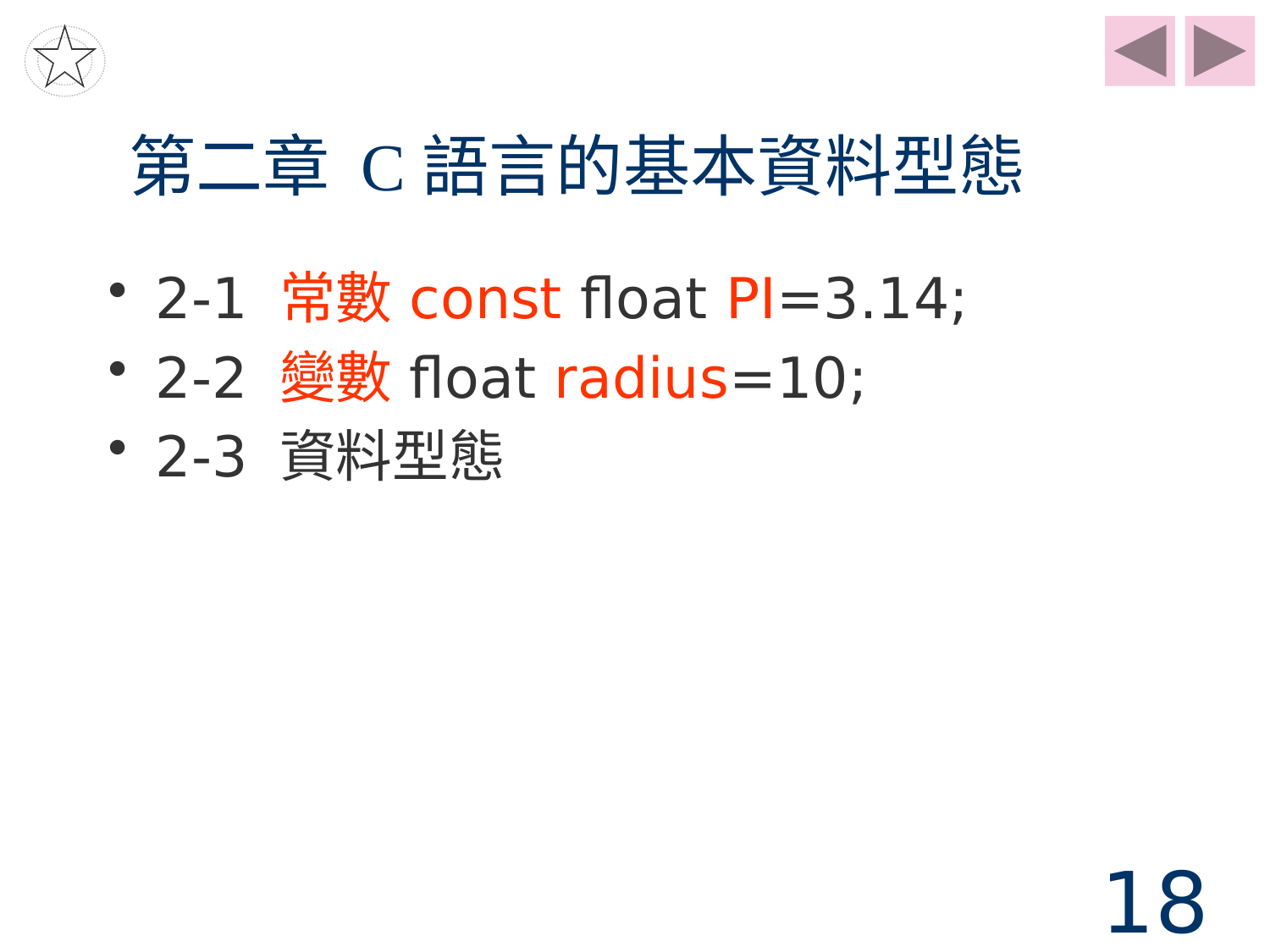

# 第二章 C語言的基本資料型態
2-1 常數	const float PI=3.14;
2-2 變數	float radius=10;
2-3 資料型態
18